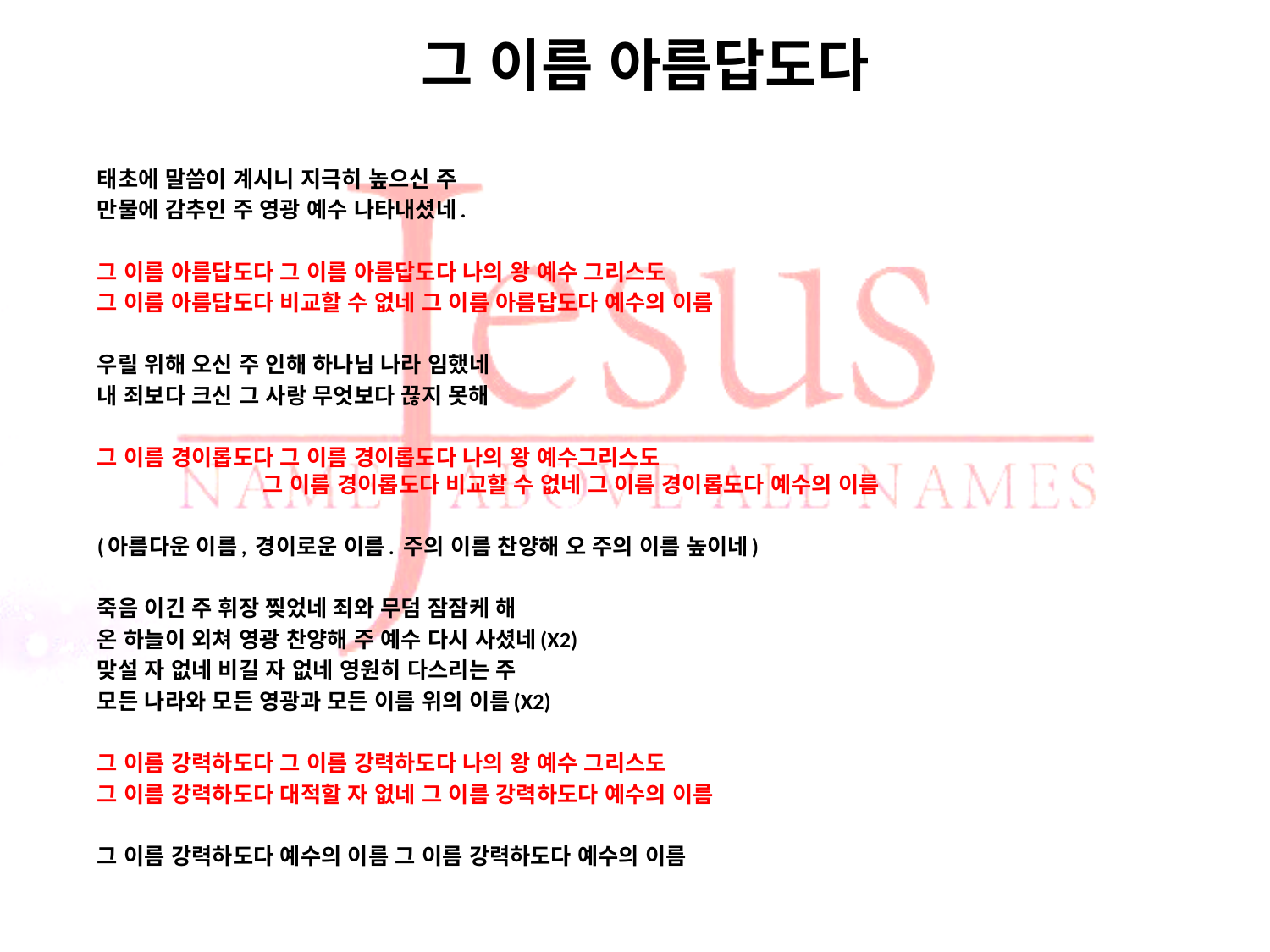

# 그 이름 아름답도다
태초에 말씀이 계시니 지극히 높으신 주
만물에 감추인 주 영광 예수 나타내셨네.

그 이름 아름답도다 그 이름 아름답도다 나의 왕 예수 그리스도
그 이름 아름답도다 비교할 수 없네 그 이름 아름답도다 예수의 이름

우릴 위해 오신 주 인해 하나님 나라 임했네
내 죄보다 크신 그 사랑 무엇보다 끊지 못해

그 이름 경이롭도다 그 이름 경이롭도다 나의 왕 예수그리스도                                                                    그 이름 경이롭도다 비교할 수 없네 그 이름 경이롭도다 예수의 이름

(아름다운 이름, 경이로운 이름. 주의 이름 찬양해 오 주의 이름 높이네)

죽음 이긴 주 휘장 찢었네 죄와 무덤 잠잠케 해
온 하늘이 외쳐 영광 찬양해 주 예수 다시 사셨네(X2)
맞설 자 없네 비길 자 없네 영원히 다스리는 주
모든 나라와 모든 영광과 모든 이름 위의 이름(X2)

그 이름 강력하도다 그 이름 강력하도다 나의 왕 예수 그리스도
그 이름 강력하도다 대적할 자 없네 그 이름 강력하도다 예수의 이름

그 이름 강력하도다 예수의 이름 그 이름 강력하도다 예수의 이름